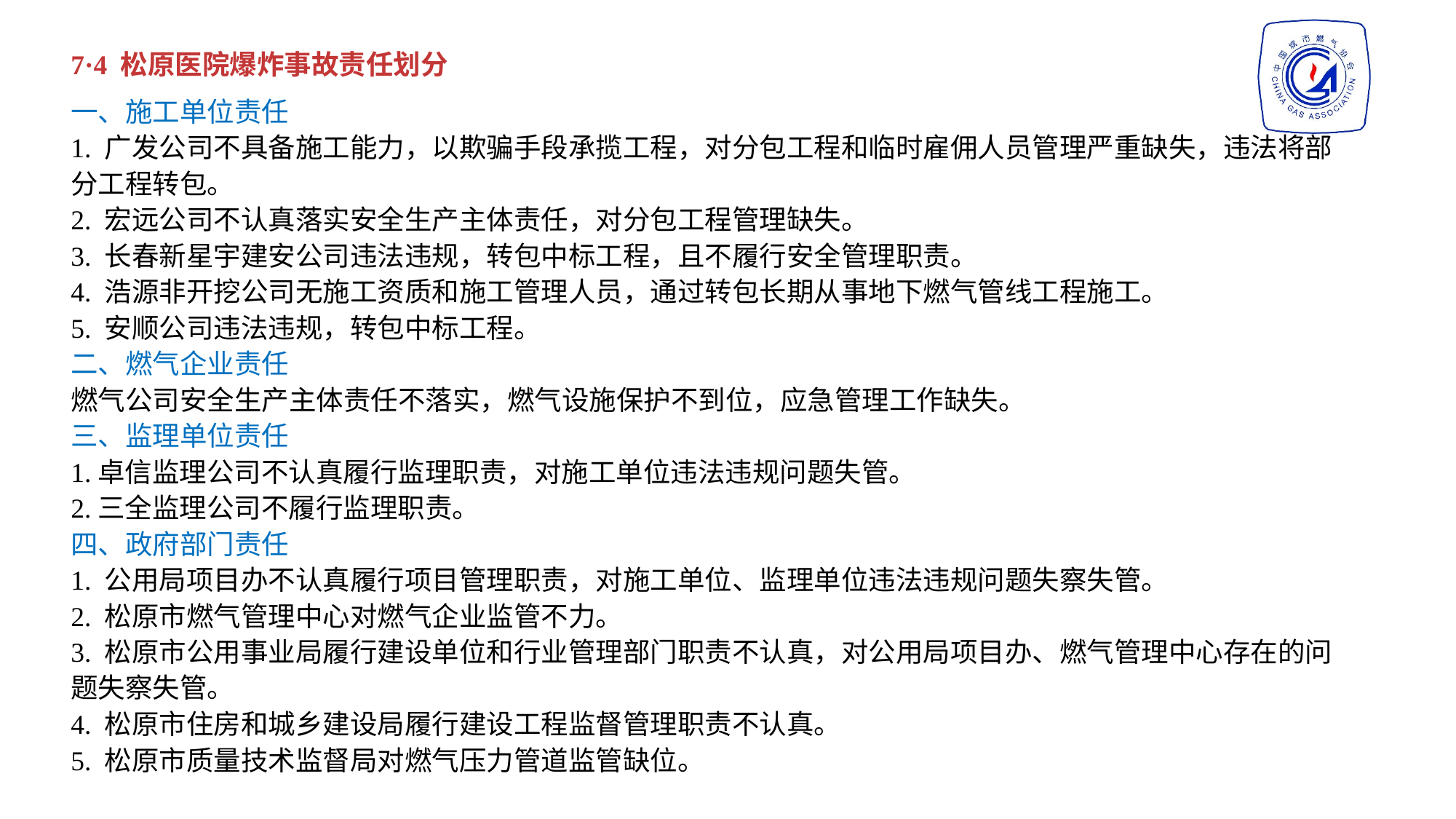

7·4 松原医院爆炸事故责任划分
一、施工单位责任
1. 广发公司不具备施工能力，以欺骗手段承揽工程，对分包工程和临时雇佣人员管理严重缺失，违法将部分工程转包。
2. 宏远公司不认真落实安全生产主体责任，对分包工程管理缺失。
3. 长春新星宇建安公司违法违规，转包中标工程，且不履行安全管理职责。
4. 浩源非开挖公司无施工资质和施工管理人员，通过转包长期从事地下燃气管线工程施工。
5. 安顺公司违法违规，转包中标工程。
二、燃气企业责任
燃气公司安全生产主体责任不落实，燃气设施保护不到位，应急管理工作缺失。
三、监理单位责任
1.卓信监理公司不认真履行监理职责，对施工单位违法违规问题失管。
2.三全监理公司不履行监理职责。
四、政府部门责任
1. 公用局项目办不认真履行项目管理职责，对施工单位、监理单位违法违规问题失察失管。
2. 松原市燃气管理中心对燃气企业监管不力。
3. 松原市公用事业局履行建设单位和行业管理部门职责不认真，对公用局项目办、燃气管理中心存在的问题失察失管。
4. 松原市住房和城乡建设局履行建设工程监督管理职责不认真。
5. 松原市质量技术监督局对燃气压力管道监管缺位。